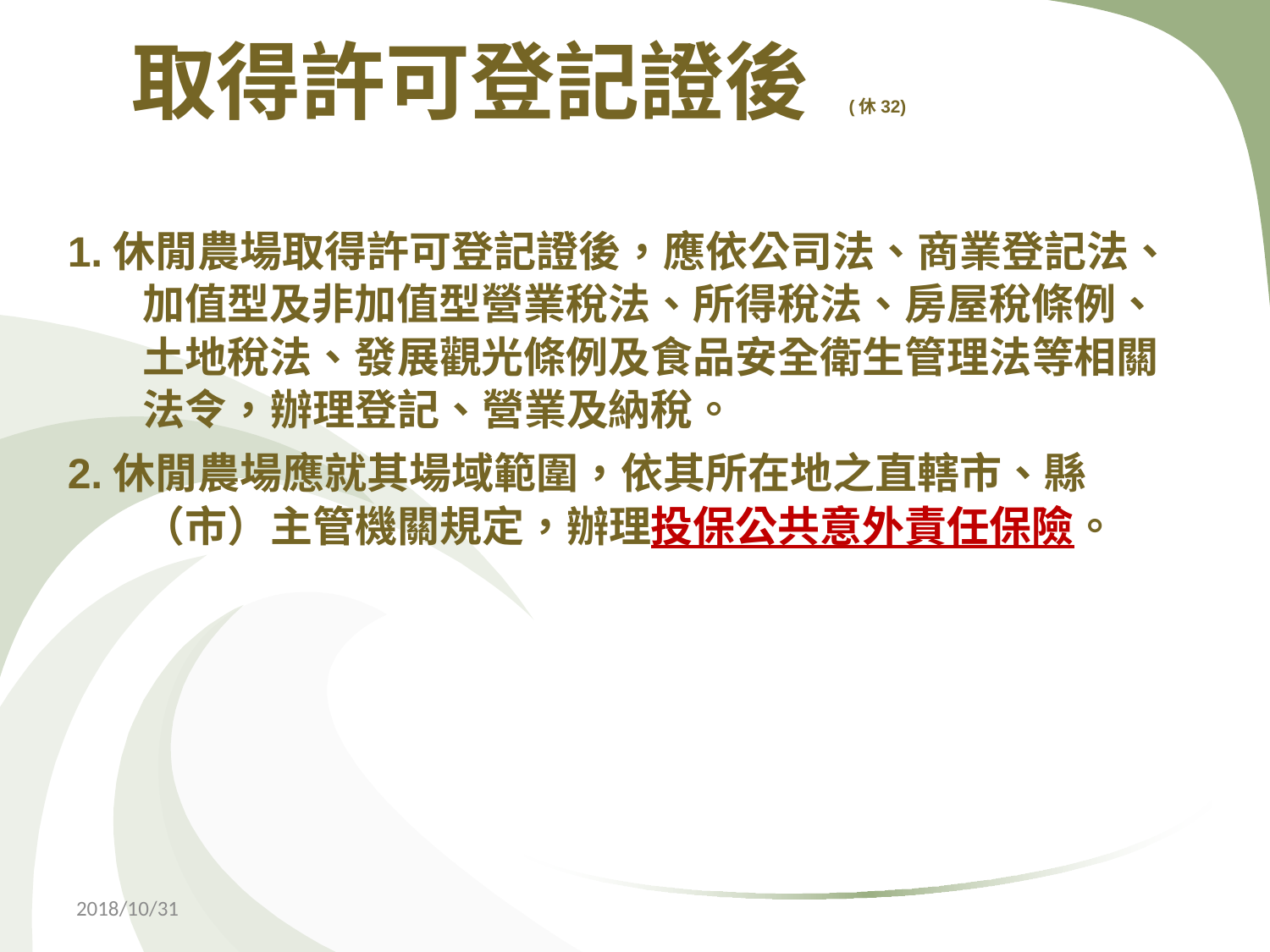

取得許可登記證後 (休32)
1.休閒農場取得許可登記證後，應依公司法、商業登記法、加值型及非加值型營業稅法、所得稅法、房屋稅條例、土地稅法、發展觀光條例及食品安全衛生管理法等相關法令，辦理登記、營業及納稅。
2.休閒農場應就其場域範圍，依其所在地之直轄市、縣（市）主管機關規定，辦理投保公共意外責任保險。

2018/10/31